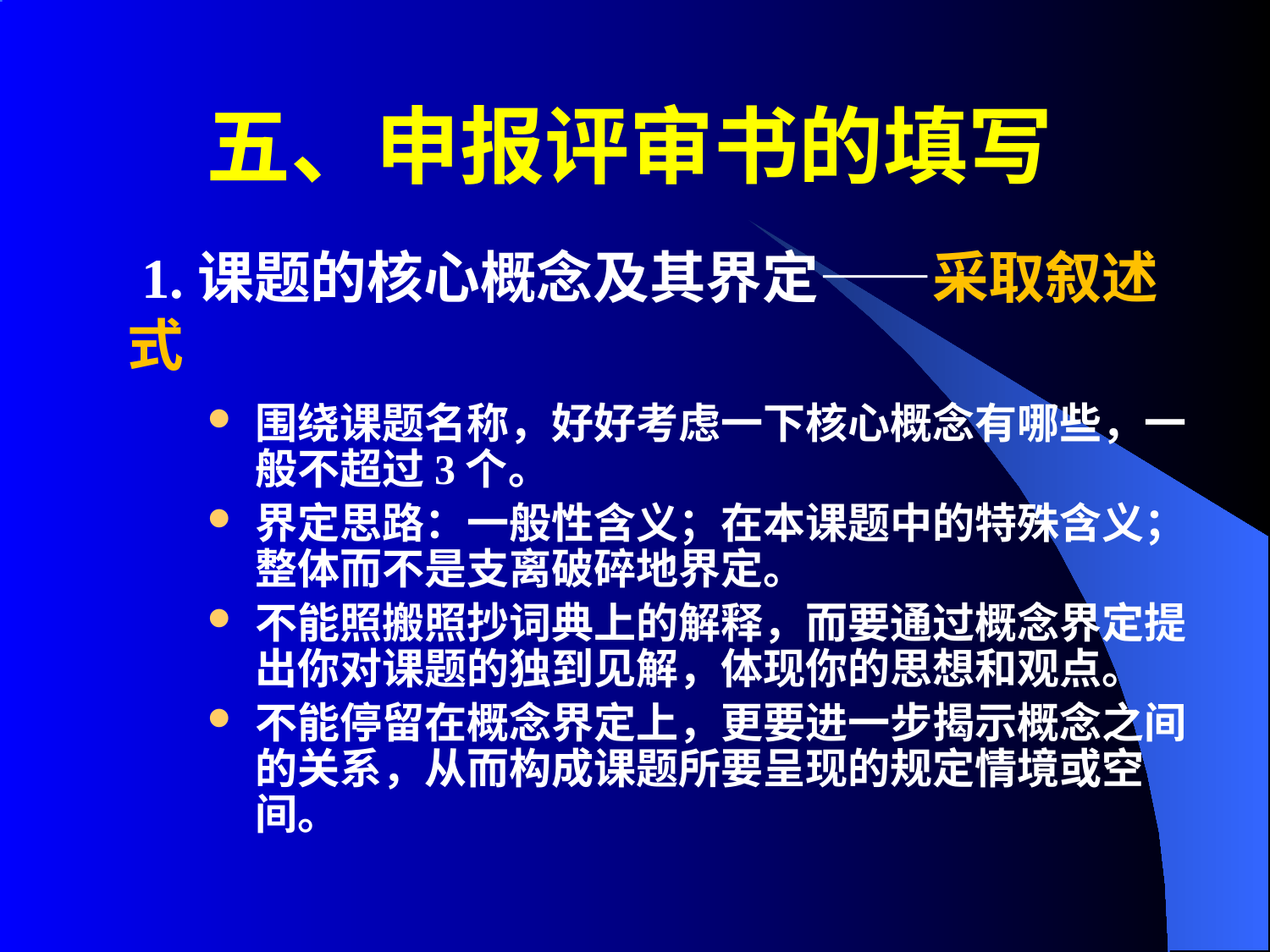

五、申报评审书的填写
 1.课题的核心概念及其界定——采取叙述式

围绕课题名称，好好考虑一下核心概念有哪些，一般不超过3个。
界定思路：一般性含义；在本课题中的特殊含义；整体而不是支离破碎地界定。
不能照搬照抄词典上的解释，而要通过概念界定提出你对课题的独到见解，体现你的思想和观点。
不能停留在概念界定上，更要进一步揭示概念之间的关系，从而构成课题所要呈现的规定情境或空间。